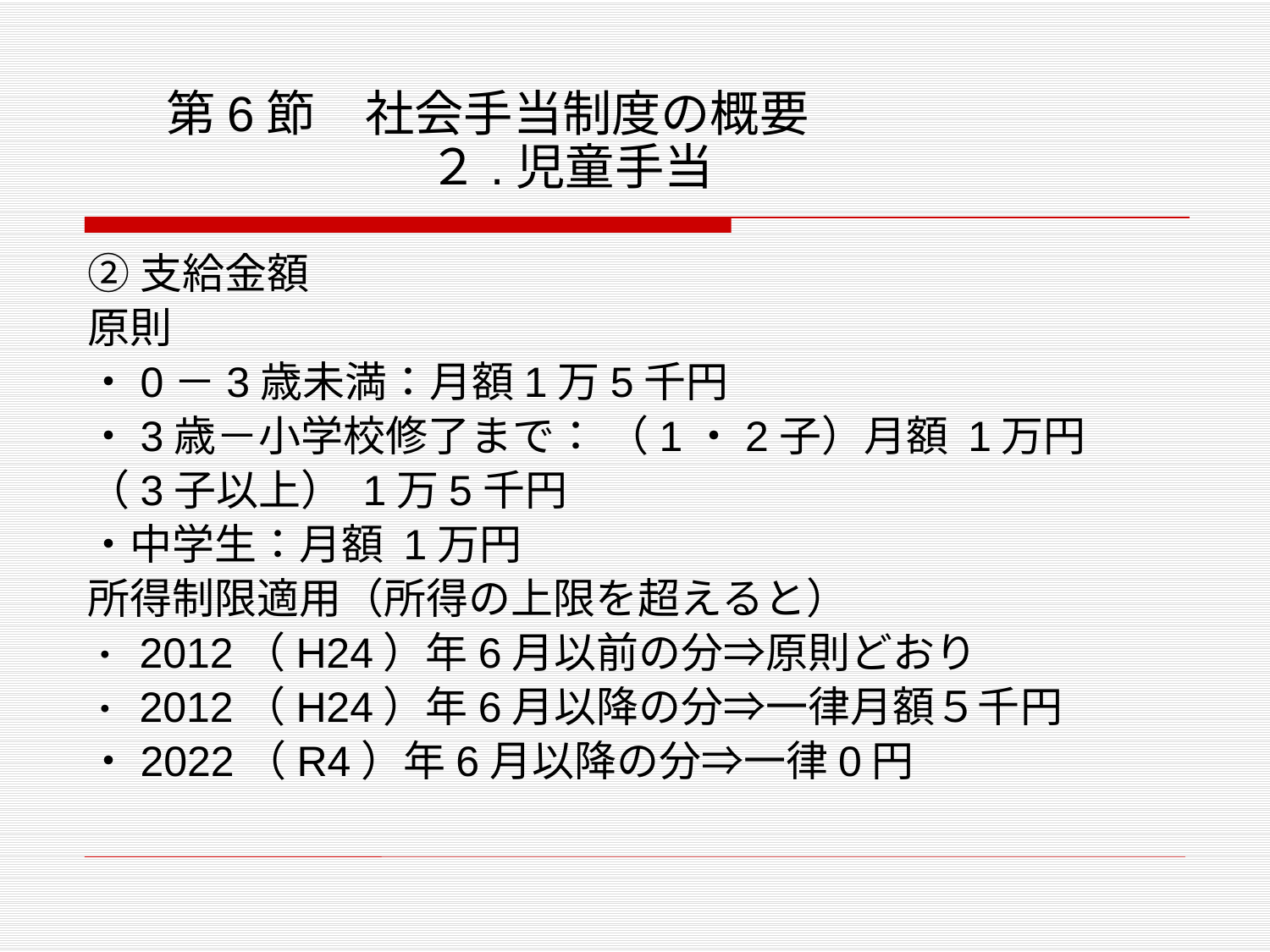

# 第6節　社会手当制度の概要 　　　　  ２.児童手当
②支給金額
原則
・0－3歳未満：月額1万5千円
・3歳－小学校修了まで： （1・2子）月額 1万円
（3子以上） 1万5千円
・中学生：月額 1万円
所得制限適用（所得の上限を超えると）
・ 2012（H24）年6月以前の分⇒原則どおり
・ 2012（H24）年6月以降の分⇒一律月額５千円
・2022（R4）年6月以降の分⇒一律0円